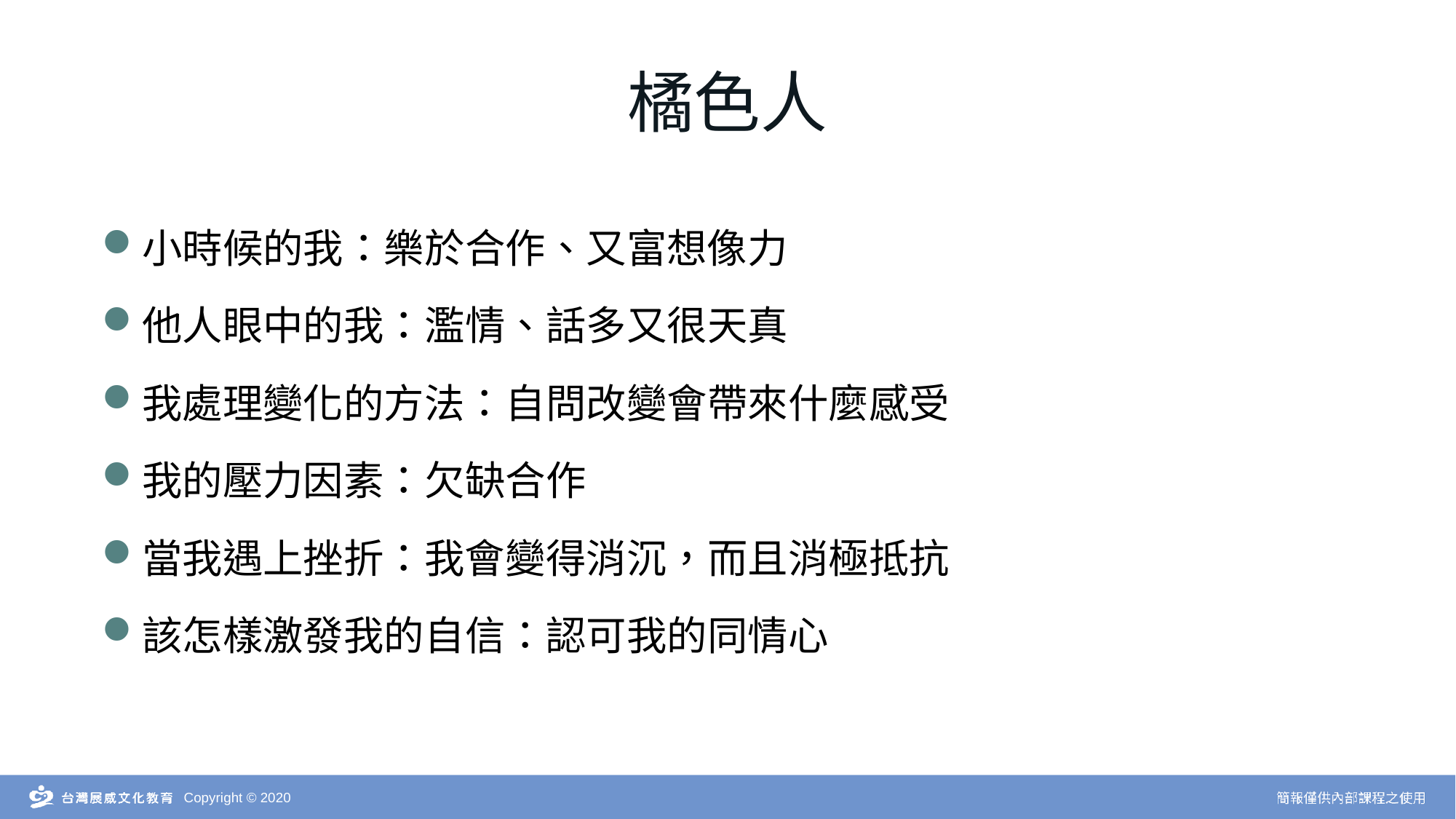

橘色人
小時候的我：樂於合作、又富想像力
他人眼中的我：濫情、話多又很天真
我處理變化的方法：自問改變會帶來什麼感受
我的壓力因素：欠缺合作
當我遇上挫折：我會變得消沉，而且消極抵抗
該怎樣激發我的自信：認可我的同情心